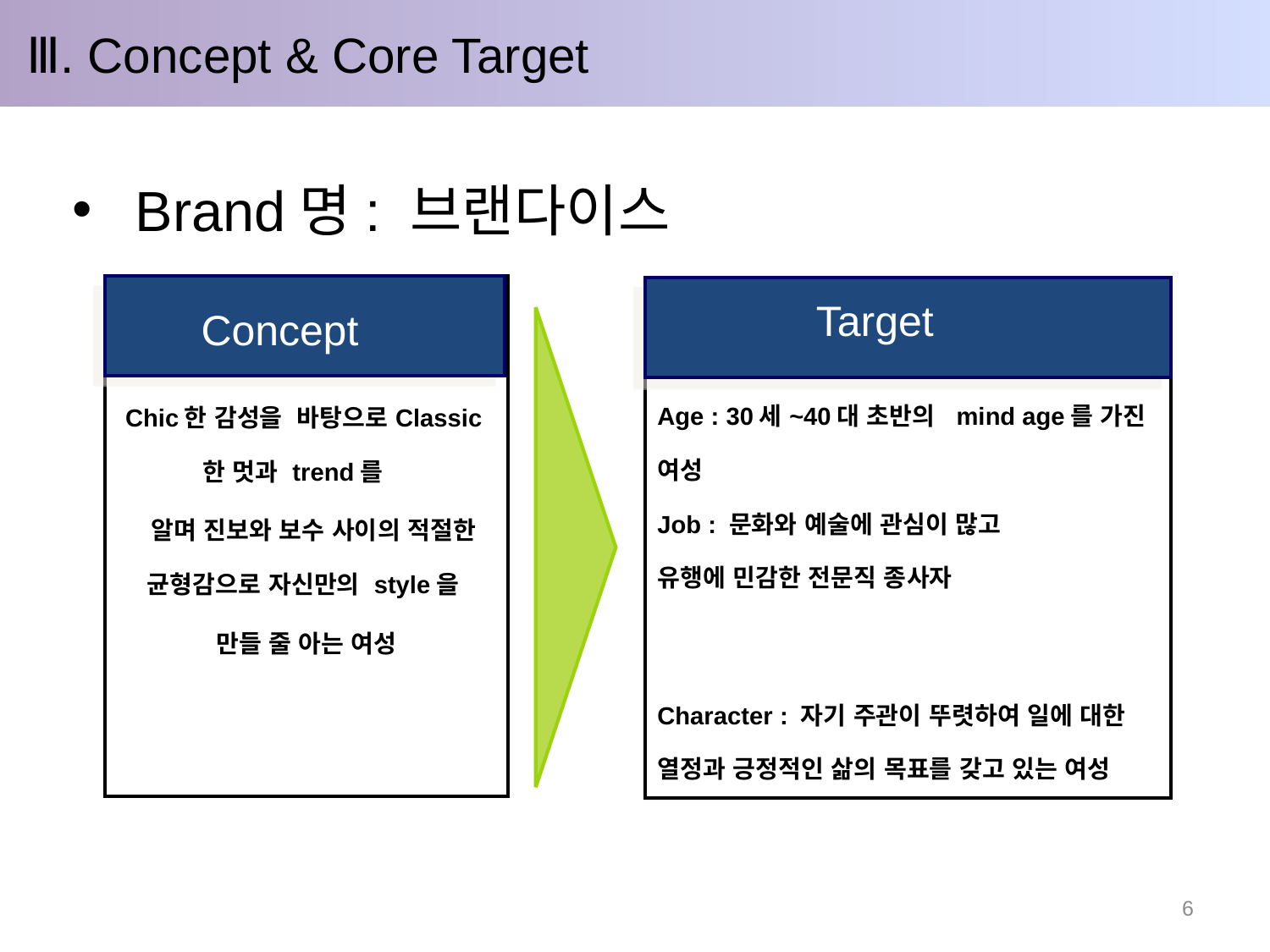

# Ⅲ. Concept & Core Target
 Brand명: 브랜다이스

| Chic한 감성을 바탕으로Classic한 멋과 trend를 알며 진보와 보수 사이의 적절한 균형감으로 자신만의 style을 만들 줄 아는 여성 |
| --- |

| Age : 30세~40대 초반의 mind age를 가진 여성 Job : 문화와 예술에 관심이 많고 유행에 민감한 전문직 종사자 Character : 자기 주관이 뚜렷하여 일에 대한 열정과 긍정적인 삶의 목표를 갖고 있는 여성 |
| --- |

Target
Concept

6